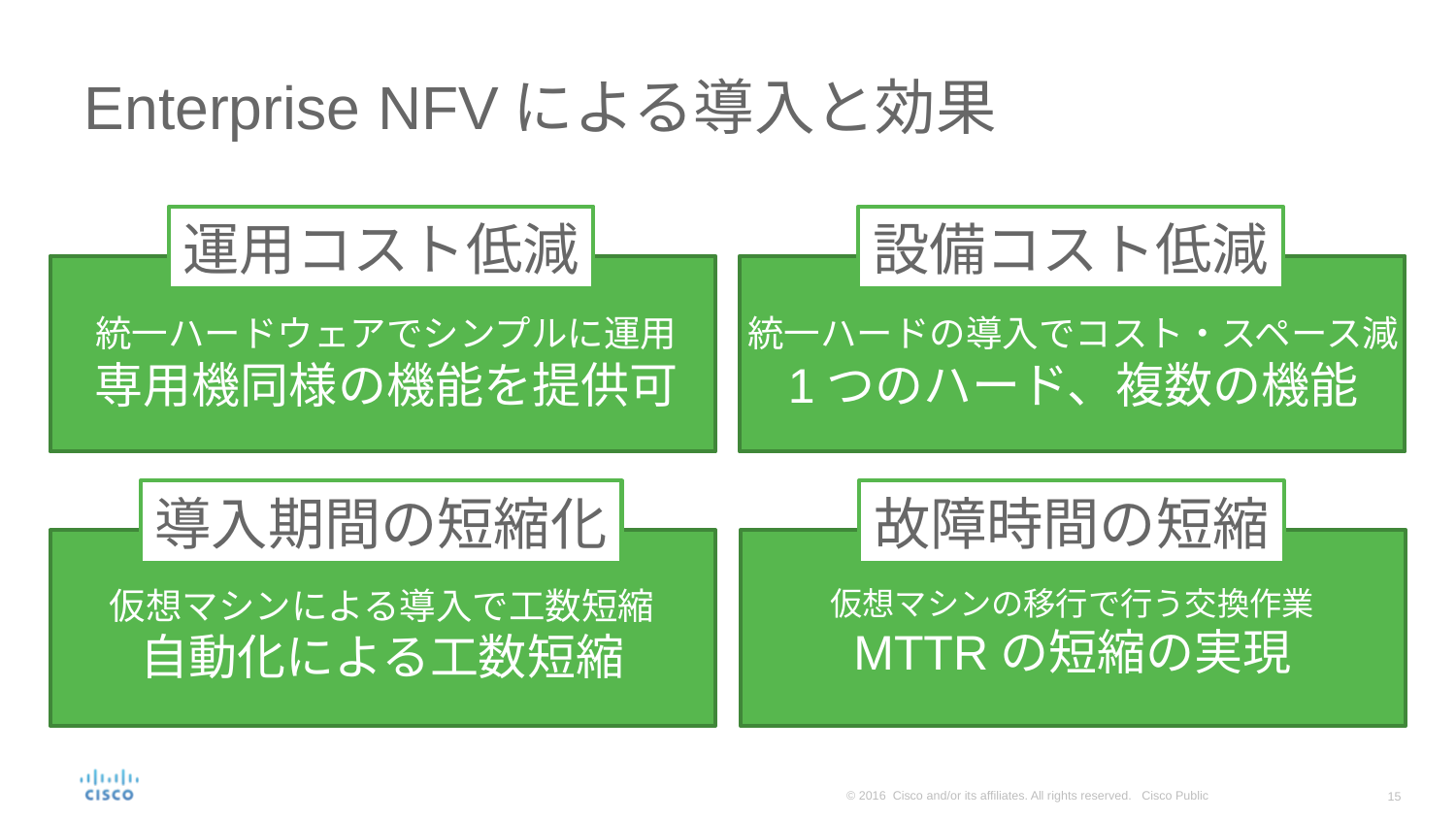

# Enterprise NFVによる導入と効果
運用コスト低減
設備コスト低減

統一ハードウェアでシンプルに運用
専用機同様の機能を提供可
統一ハードの導入でコスト・スペース減
1つのハード、複数の機能
導入期間の短縮化
故障時間の短縮

仮想マシンによる導入で工数短縮
自動化による工数短縮
仮想マシンの移行で行う交換作業
MTTRの短縮の実現